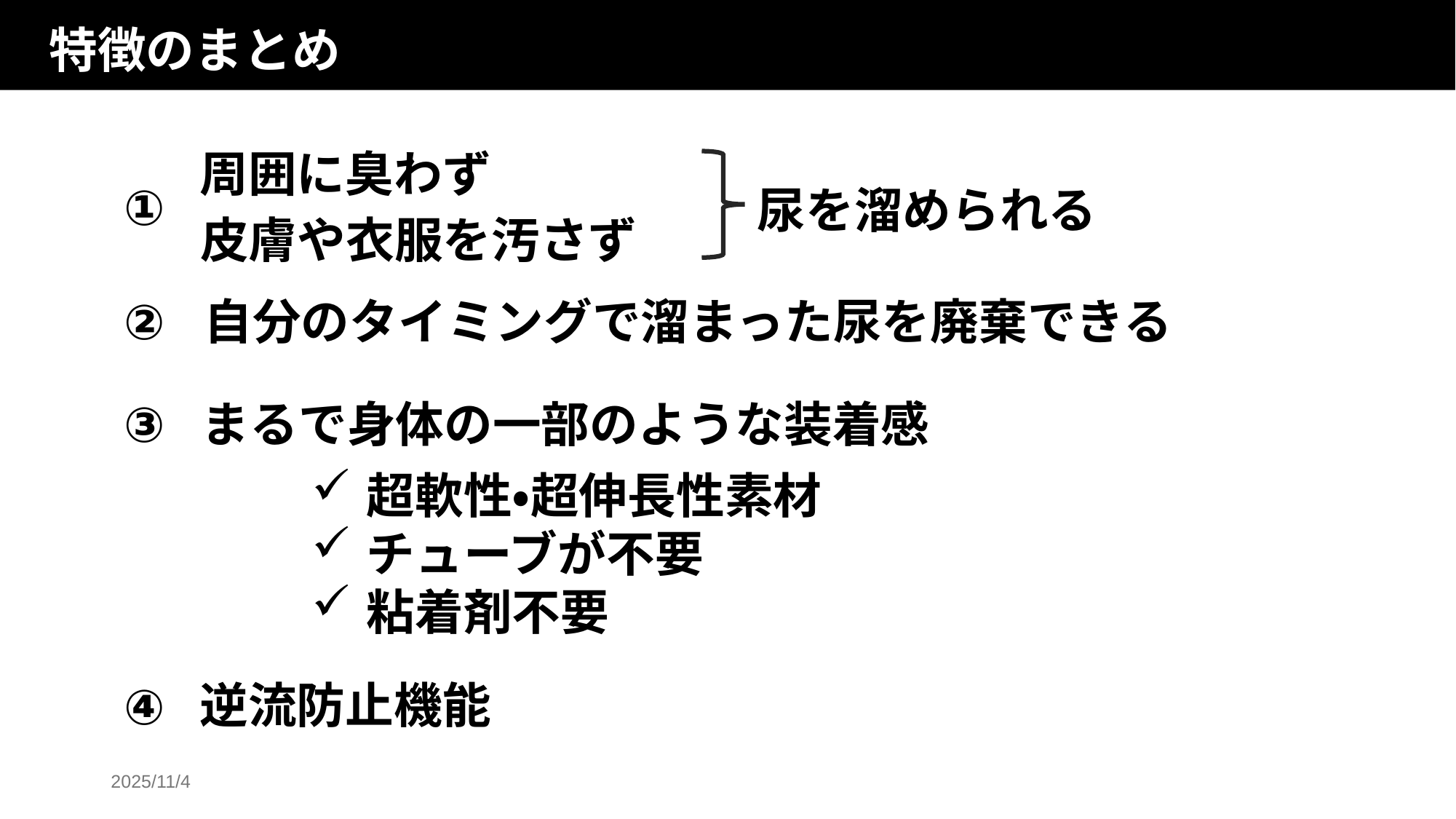

特徴のまとめ
周囲に臭わず

①
尿を溜められる
皮膚や衣服を汚さず
②
自分のタイミングで溜まった尿を廃棄できる
③
まるで身体の一部のような装着感
超軟性・超伸長性素材
チューブが不要
粘着剤不要
逆流防止機能
④
2025/11/4